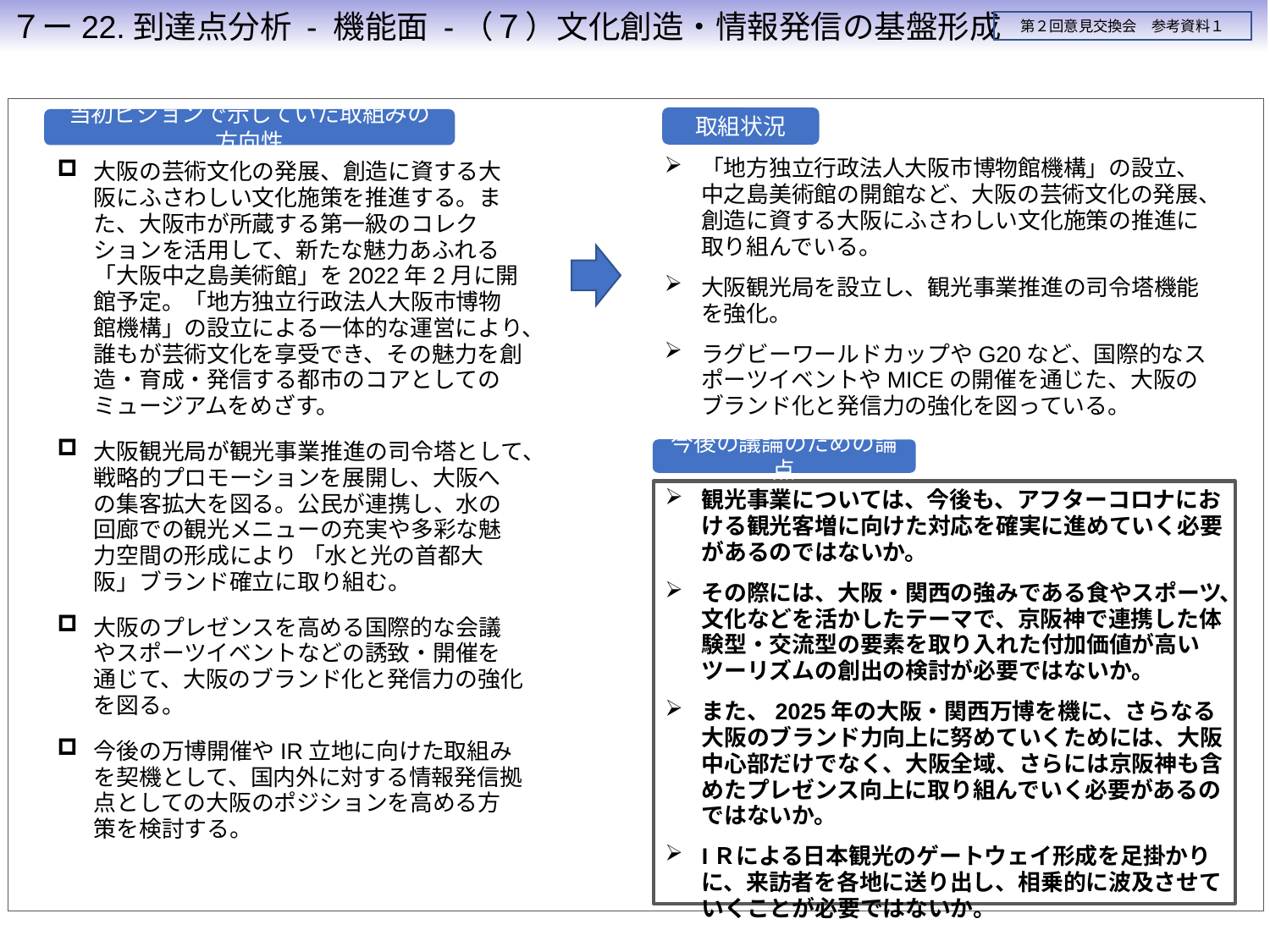

７ー22.到達点分析 - 機能面 -（７）文化創造・情報発信の基盤形成
第２回意見交換会　参考資料１

取組状況
当初ビジョンで示していた取組みの方向性
「地方独立行政法人大阪市博物館機構」の設立、中之島美術館の開館など、大阪の芸術文化の発展、創造に資する大阪にふさわしい文化施策の推進に取り組んでいる。
大阪観光局を設立し、観光事業推進の司令塔機能を強化。
ラグビーワールドカップやG20など、国際的なスポーツイベントやMICEの開催を通じた、大阪のブランド化と発信力の強化を図っている。
大阪の芸術文化の発展、創造に資する大阪にふさわしい文化施策を推進する。また、大阪市が所蔵する第一級のコレクションを活用して、新たな魅力あふれる「大阪中之島美術館」を2022年2月に開館予定。「地方独立行政法人大阪市博物館機構」の設立による一体的な運営により、誰もが芸術文化を享受でき、その魅力を創造・育成・発信する都市のコアとしてのミュージアムをめざす。
大阪観光局が観光事業推進の司令塔として、戦略的プロモーションを展開し、大阪への集客拡大を図る。公民が連携し、水の回廊での観光メニューの充実や多彩な魅力空間の形成により 「水と光の首都大阪」ブランド確立に取り組む。
大阪のプレゼンスを高める国際的な会議やスポーツイベントなどの誘致・開催を通じて、大阪のブランド化と発信力の強化を図る。
今後の万博開催やIR立地に向けた取組みを契機として、国内外に対する情報発信拠点としての大阪のポジションを高める方策を検討する。

今後の議論のための論点
観光事業については、今後も、アフターコロナにおける観光客増に向けた対応を確実に進めていく必要があるのではないか。
その際には、大阪・関西の強みである食やスポーツ、文化などを活かしたテーマで、京阪神で連携した体験型・交流型の要素を取り入れた付加価値が高いツーリズムの創出の検討が必要ではないか。
また、2025年の大阪・関西万博を機に、さらなる大阪のブランド力向上に努めていくためには、大阪中心部だけでなく、大阪全域、さらには京阪神も含めたプレゼンス向上に取り組んでいく必要があるのではないか。
IＲによる日本観光のゲートウェイ形成を足掛かりに、来訪者を各地に送り出し、相乗的に波及させていくことが必要ではないか。